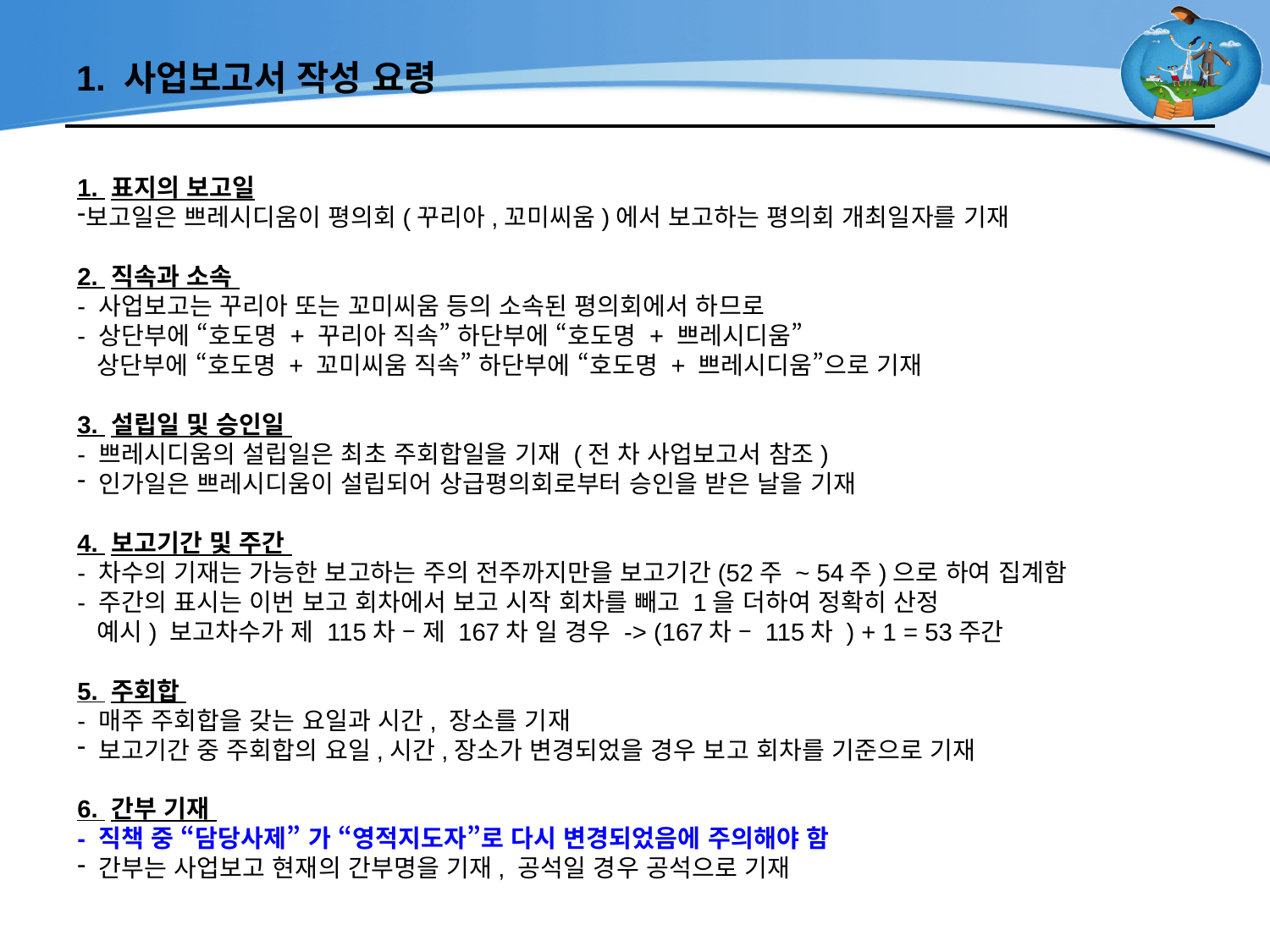

# 1. 사업보고서 작성 요령
1. 표지의 보고일
보고일은 쁘레시디움이 평의회(꾸리아,꼬미씨움)에서 보고하는 평의회 개최일자를 기재

2. 직속과 소속
- 사업보고는 꾸리아 또는 꼬미씨움 등의 소속된 평의회에서 하므로
- 상단부에 “호도명 + 꾸리아 직속” 하단부에 “호도명 + 쁘레시디움”
  상단부에 “호도명 + 꼬미씨움 직속” 하단부에 “호도명 + 쁘레시디움”으로 기재

3. 설립일 및 승인일
- 쁘레시디움의 설립일은 최초 주회합일을 기재 (전 차 사업보고서 참조)
 인가일은 쁘레시디움이 설립되어 상급평의회로부터 승인을 받은 날을 기재

4. 보고기간 및 주간
- 차수의 기재는 가능한 보고하는 주의 전주까지만을 보고기간(52주 ~ 54주)으로 하여 집계함
- 주간의 표시는 이번 보고 회차에서 보고 시작 회차를 빼고 1을 더하여 정확히 산정
  예시) 보고차수가 제 115차 – 제 167차 일 경우 -> (167차 – 115차 ) + 1 = 53주간

5. 주회합
- 매주 주회합을 갖는 요일과 시간, 장소를 기재
 보고기간 중 주회합의 요일,시간,장소가 변경되었을 경우 보고 회차를 기준으로 기재

6. 간부 기재
- 직책 중 “담당사제” 가 “영적지도자”로 다시 변경되었음에 주의해야 함
 간부는 사업보고 현재의 간부명을 기재, 공석일 경우 공석으로 기재